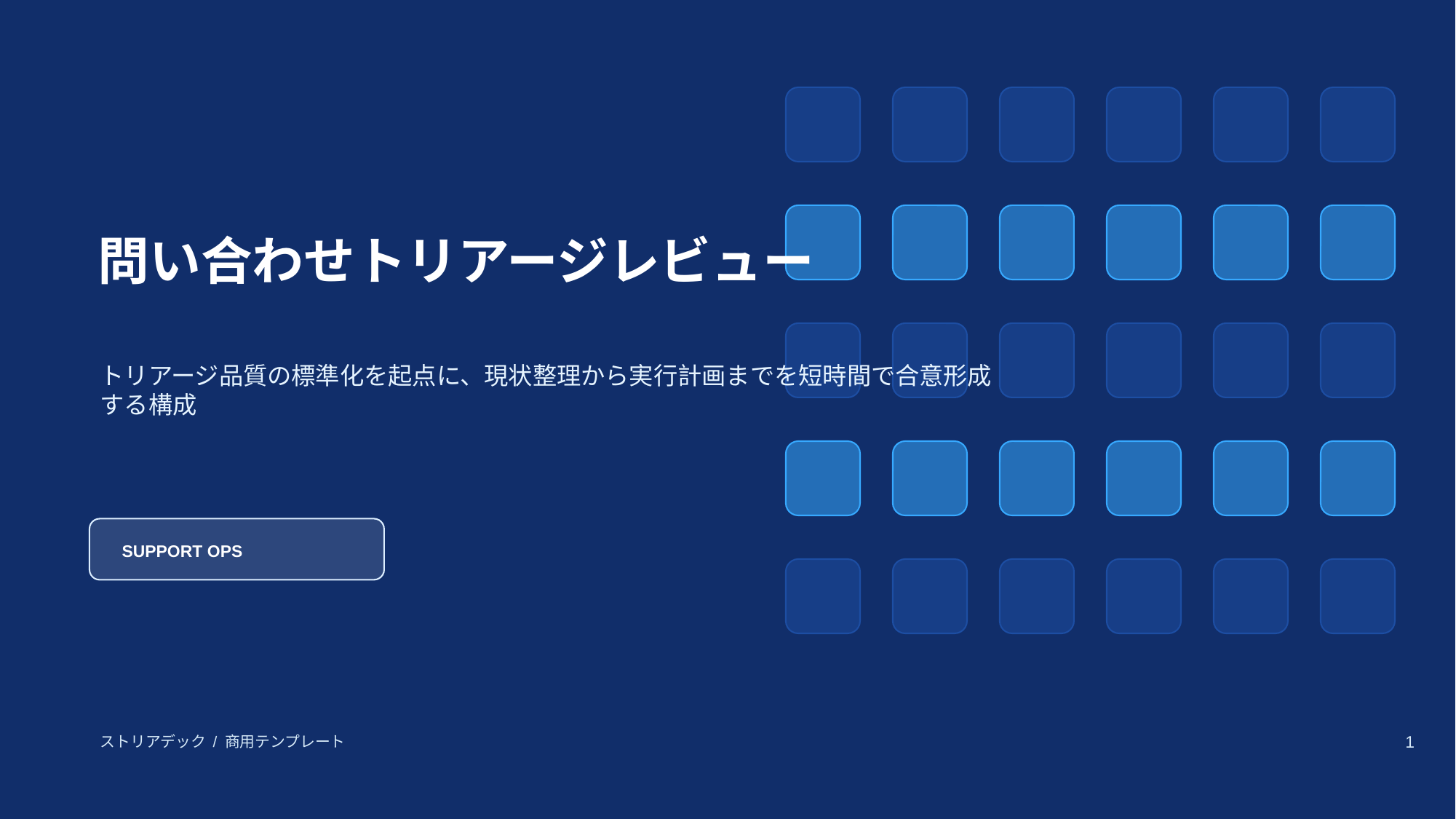

問い合わせトリアージレビュー

トリアージ品質の標準化を起点に、現状整理から実行計画までを短時間で合意形成する構成

SUPPORT OPS

ストリアデック / 商用テンプレート
1